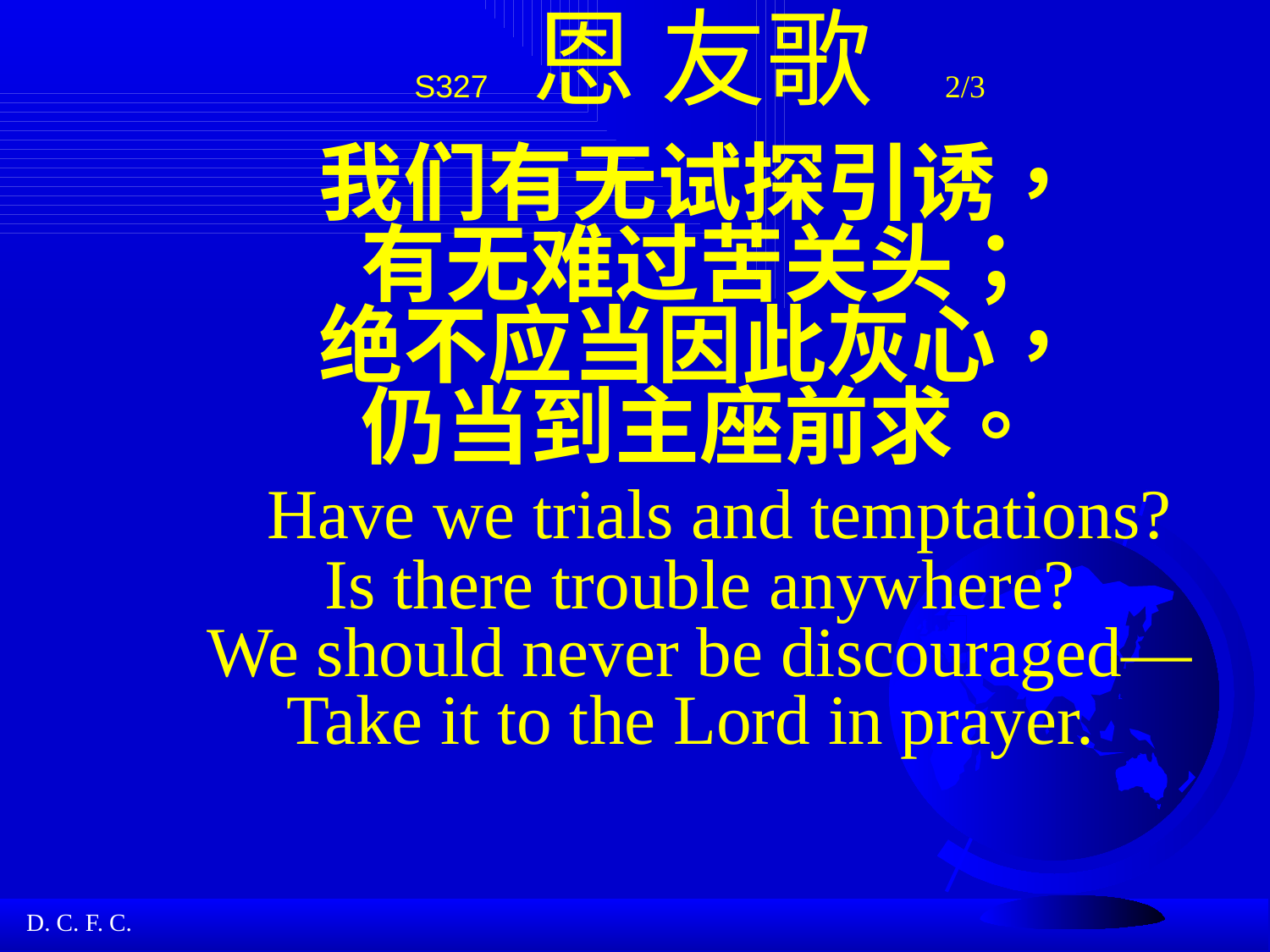

# S327    恩 友歌         2/3 我们有无试探引诱， 有无难过苦关头； 绝不应当因此灰心， 仍当到主座前求。 Have we trials and temptations? Is there trouble anywhere? We should never be discouraged— Take it to the Lord in prayer.